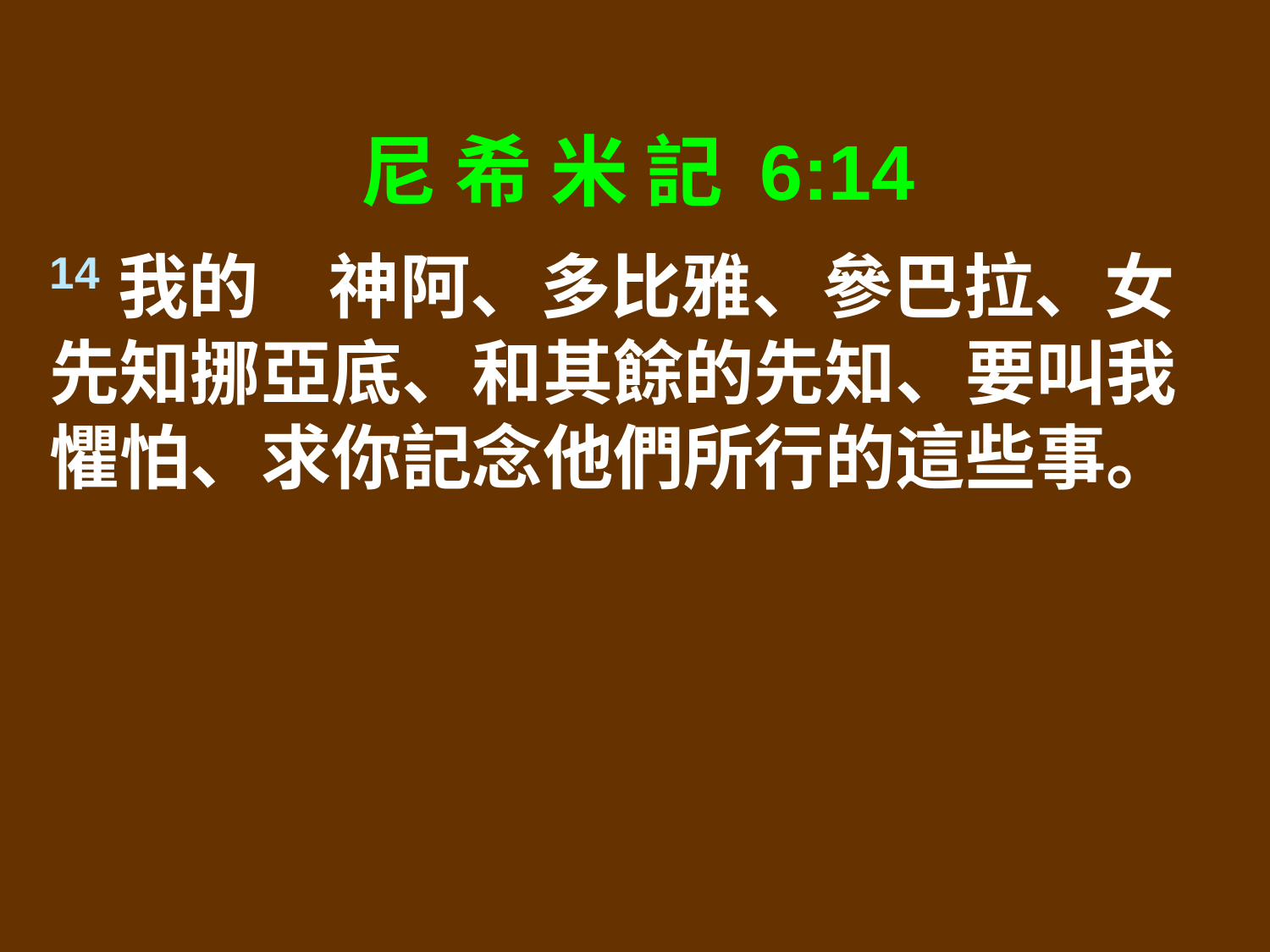

尼 希 米 記 6:14
14我的　神阿、多比雅、參巴拉、女先知挪亞底、和其餘的先知、要叫我懼怕、求你記念他們所行的這些事。